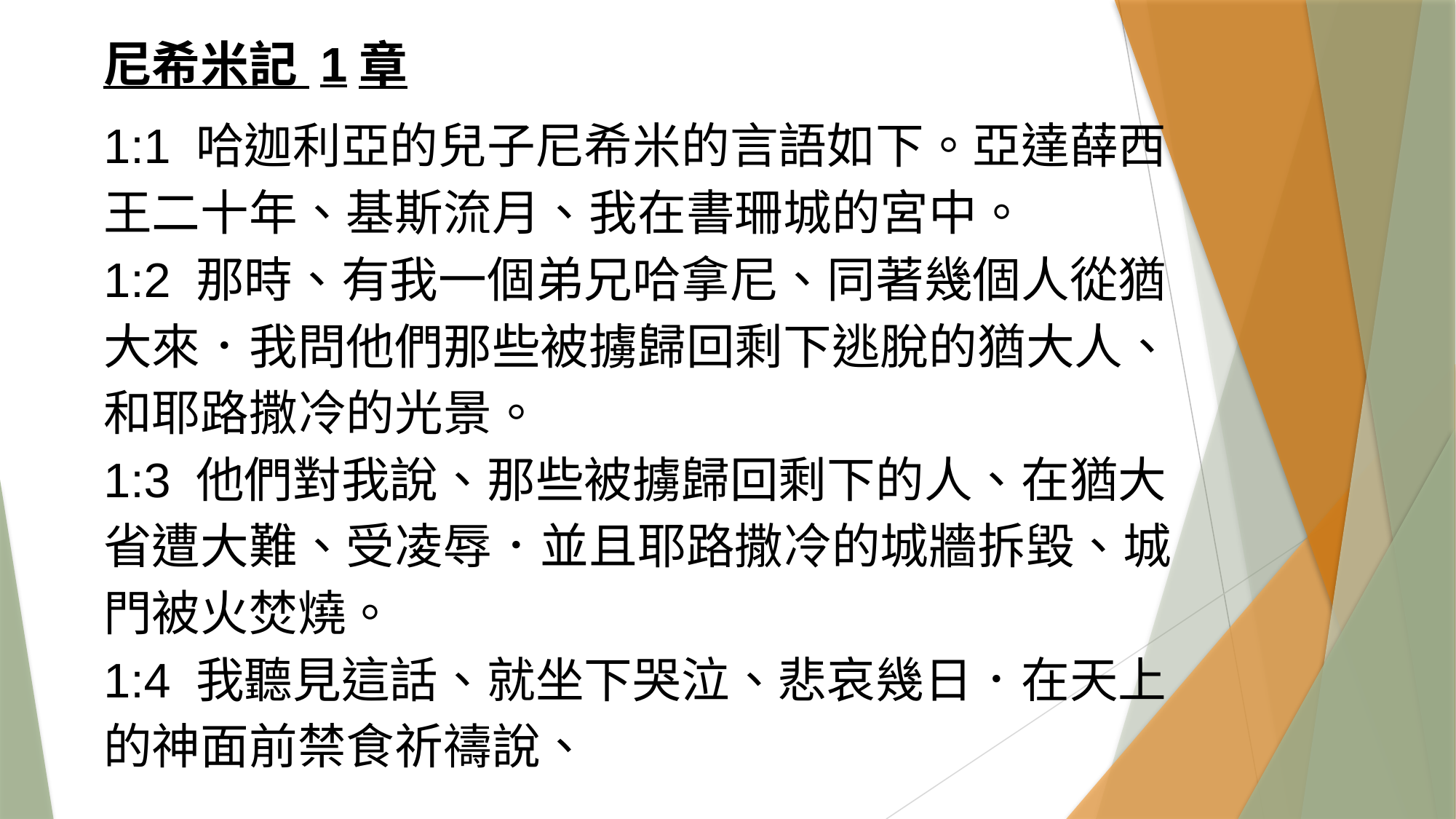

#
尼希米記 1章
1:1 哈迦利亞的兒子尼希米的言語如下。亞達薛西王二十年、基斯流月、我在書珊城的宮中。
1:2 那時、有我一個弟兄哈拿尼、同著幾個人從猶大來．我問他們那些被擄歸回剩下逃脫的猶大人、和耶路撒冷的光景。
1:3 他們對我說、那些被擄歸回剩下的人、在猶大省遭大難、受凌辱．並且耶路撒冷的城牆拆毀、城門被火焚燒。
1:4 我聽見這話、就坐下哭泣、悲哀幾日．在天上的神面前禁食祈禱說、